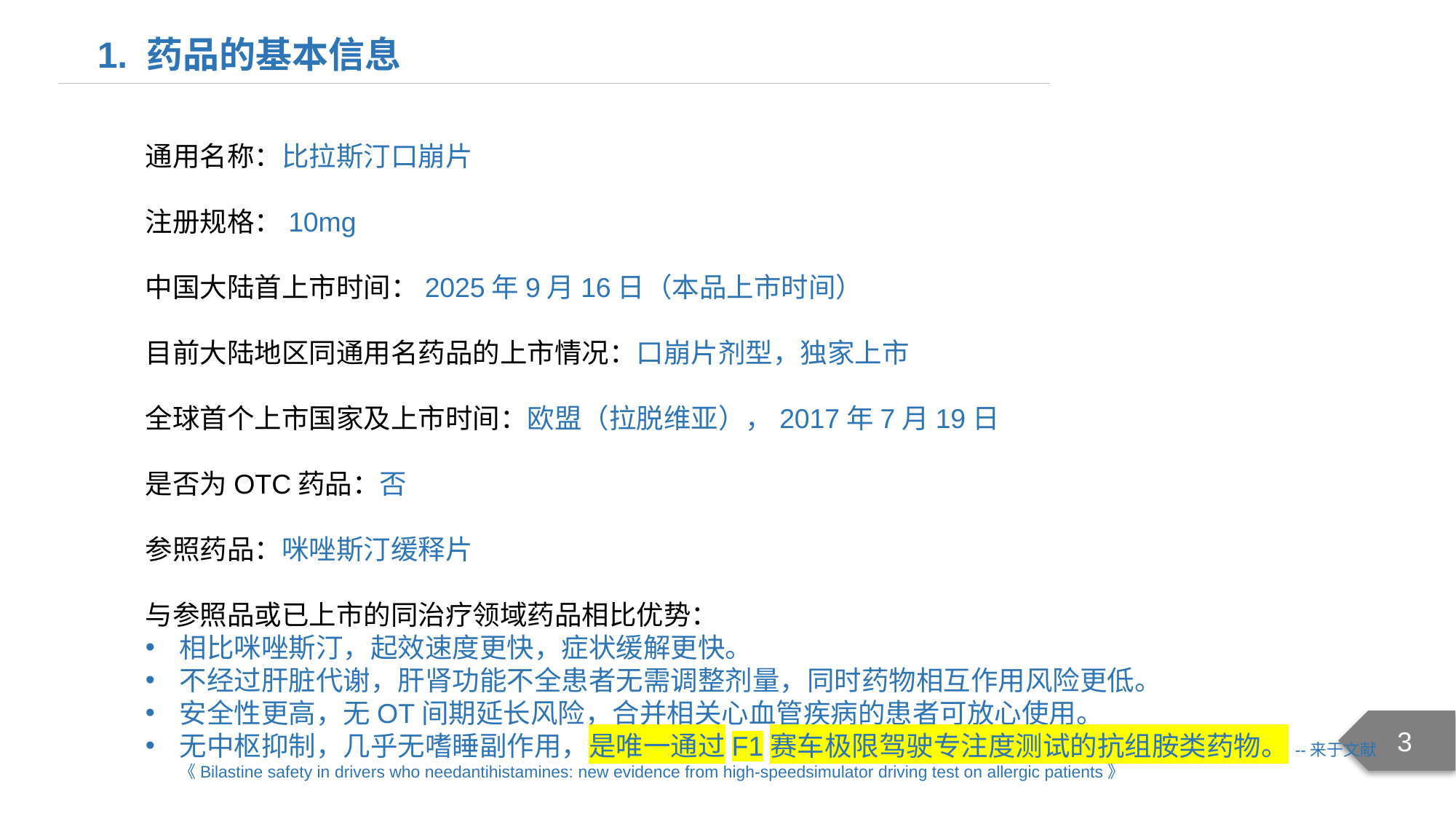

1. 药品的基本信息
通用名称：比拉斯汀口崩片
注册规格：10mg
中国大陆首上市时间：2025年9月16日（本品上市时间）
目前大陆地区同通用名药品的上市情况：口崩片剂型，独家上市
全球首个上市国家及上市时间：欧盟（拉脱维亚），2017年7月19日
是否为OTC药品：否
参照药品：咪唑斯汀缓释片
与参照品或已上市的同治疗领域药品相比优势：
相比咪唑斯汀，起效速度更快，症状缓解更快。
不经过肝脏代谢，肝肾功能不全患者无需调整剂量，同时药物相互作用风险更低。
安全性更高，无OT间期延长风险，合并相关心血管疾病的患者可放心使用。
无中枢抑制，几乎无嗜睡副作用，是唯一通过F1赛车极限驾驶专注度测试的抗组胺类药物。--来于文献《Bilastine safety in drivers who needantihistamines: new evidence from high-speedsimulator driving test on allergic patients》